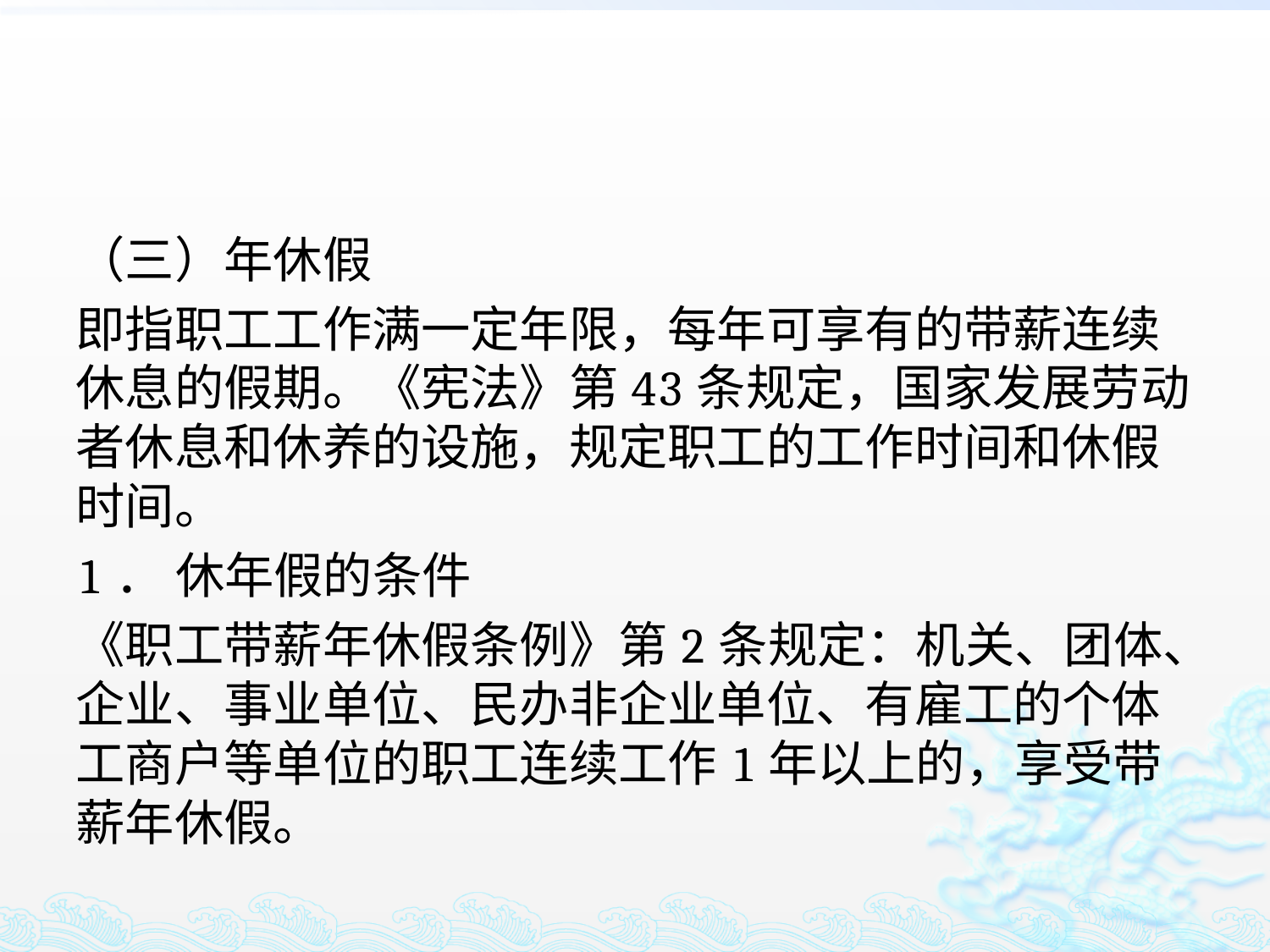

#
（三）年休假
即指职工工作满一定年限，每年可享有的带薪连续休息的假期。《宪法》第43条规定，国家发展劳动者休息和休养的设施，规定职工的工作时间和休假时间。
1． 休年假的条件
《职工带薪年休假条例》第2条规定：机关、团体、企业、事业单位、民办非企业单位、有雇工的个体工商户等单位的职工连续工作1年以上的，享受带薪年休假。